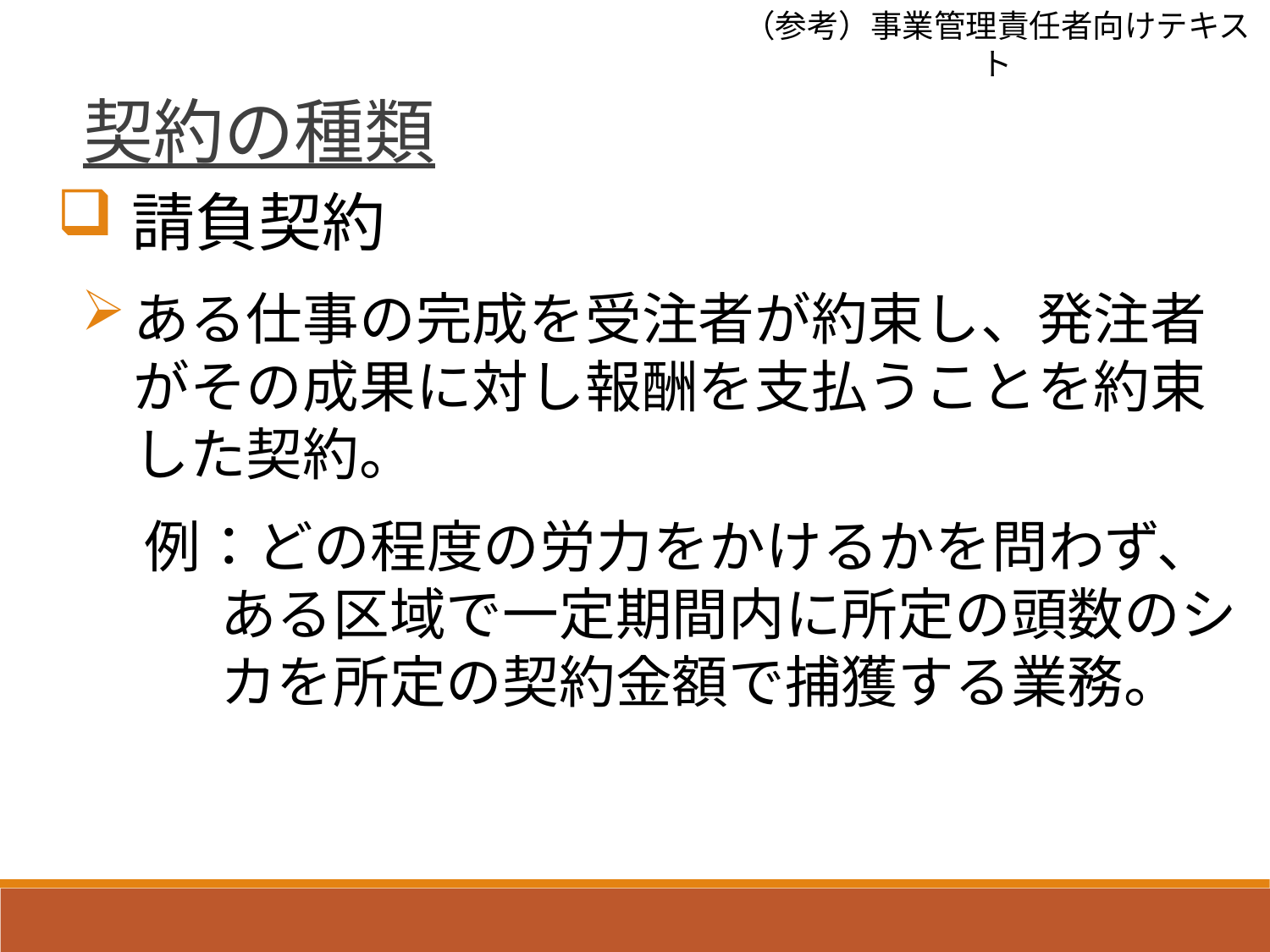

（参考）事業管理責任者向けテキスト

　契約の種類
請負契約
ある仕事の完成を受注者が約束し、発注者がその成果に対し報酬を支払うことを約束した契約。
例：どの程度の労力をかけるかを問わず、ある区域で一定期間内に所定の頭数のシカを所定の契約金額で捕獲する業務。